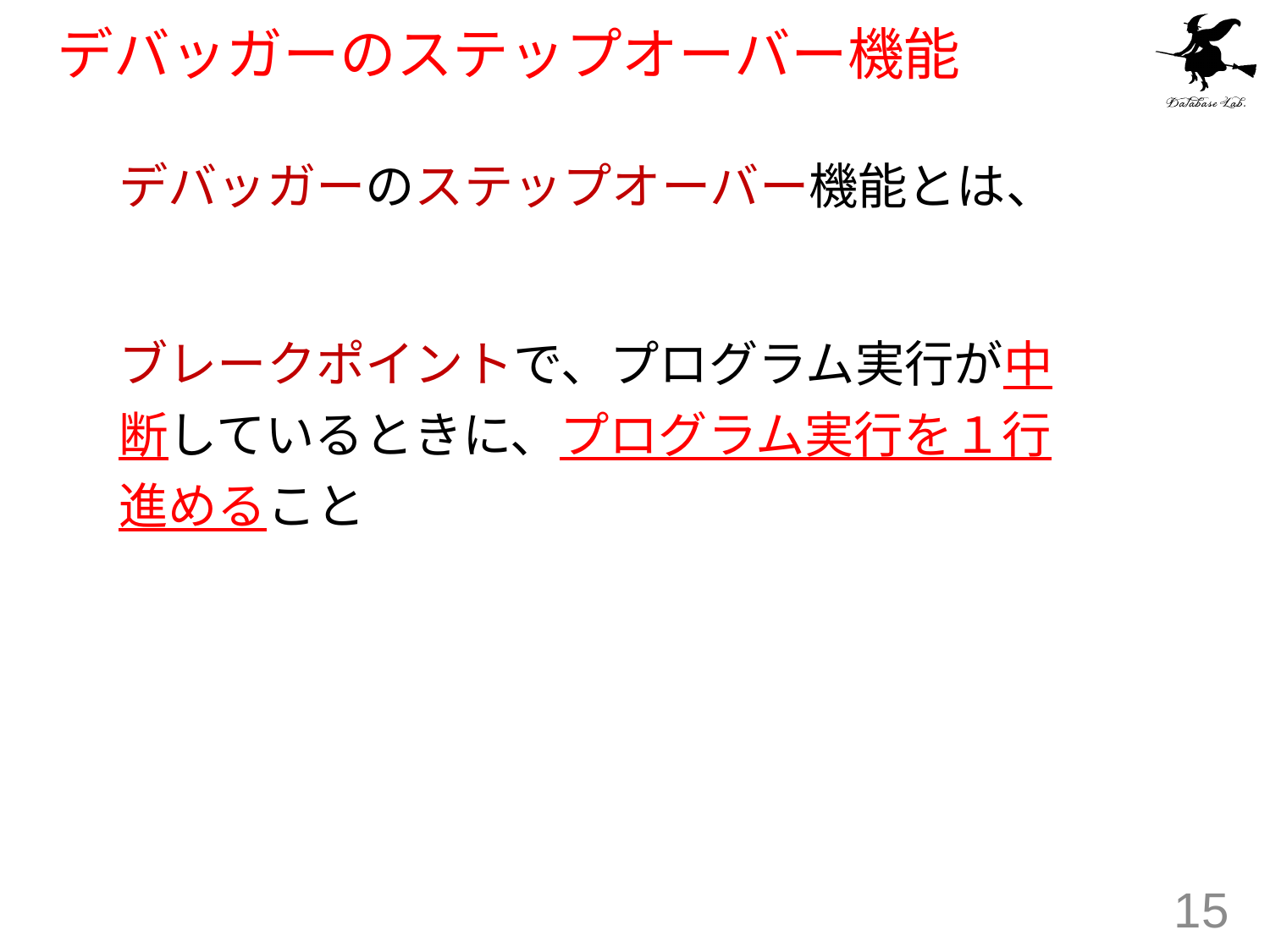

# デバッガーのステップオーバー機能

デバッガーのステップオーバー機能とは、

ブレークポイントで、プログラム実行が中断しているときに、プログラム実行を１行進めること

15